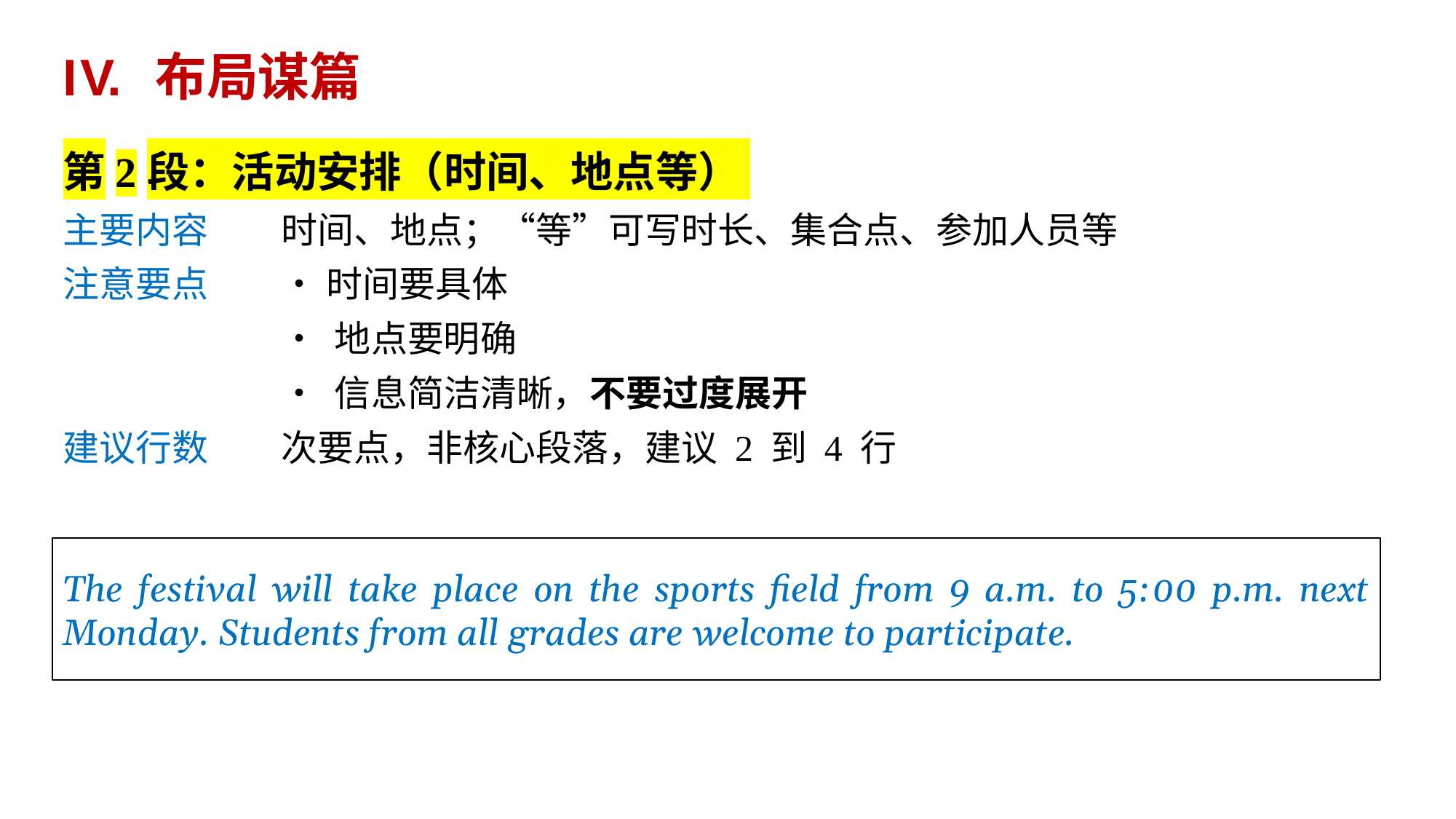

# 布局谋篇
第2段：活动安排（时间、地点等）
主要内容	时间、地点；“等”可写时长、集合点、参加人员等
注意要点	• 时间要具体
		• 地点要明确
		• 信息简洁清晰，不要过度展开
建议行数	次要点，非核心段落，建议 2 到 4 行
The festival will take place on the sports field from 9 a.m. to 5:00 p.m. next Monday. Students from all grades are welcome to participate.